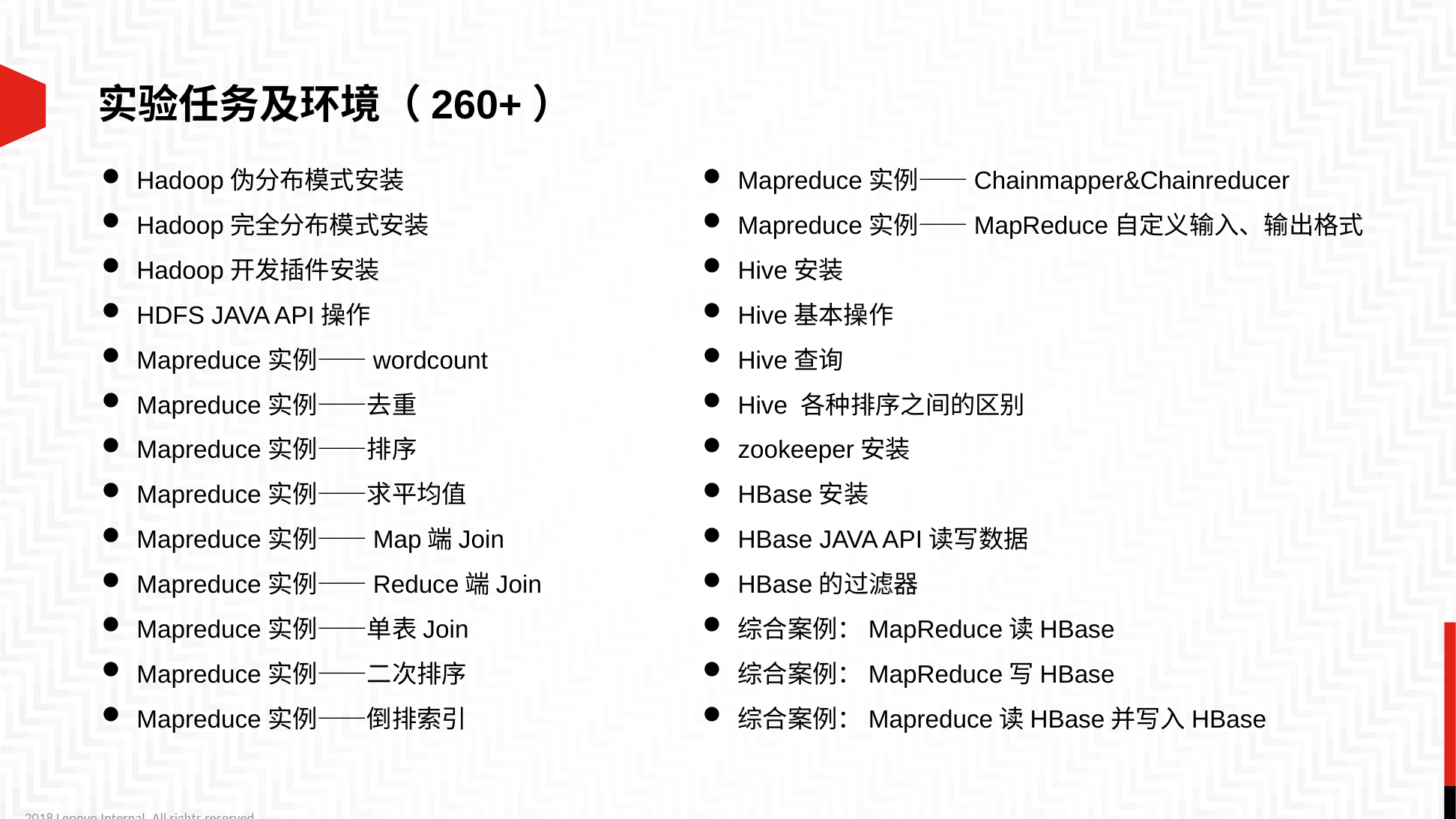

实验任务及环境（260+）
Hadoop伪分布模式安装
Hadoop完全分布模式安装
Hadoop开发插件安装
HDFS JAVA API操作
Mapreduce实例——wordcount
Mapreduce实例——去重
Mapreduce实例——排序
Mapreduce实例——求平均值
Mapreduce实例——Map端Join
Mapreduce实例——Reduce端Join
Mapreduce实例——单表Join
Mapreduce实例——二次排序
Mapreduce实例——倒排索引
Mapreduce实例——Chainmapper&Chainreducer
Mapreduce实例——MapReduce自定义输入、输出格式
Hive安装
Hive基本操作
Hive查询
Hive 各种排序之间的区别
zookeeper安装
HBase安装
HBase JAVA API读写数据
HBase的过滤器
综合案例：MapReduce读HBase
综合案例：MapReduce写HBase
综合案例：Mapreduce读HBase并写入HBase